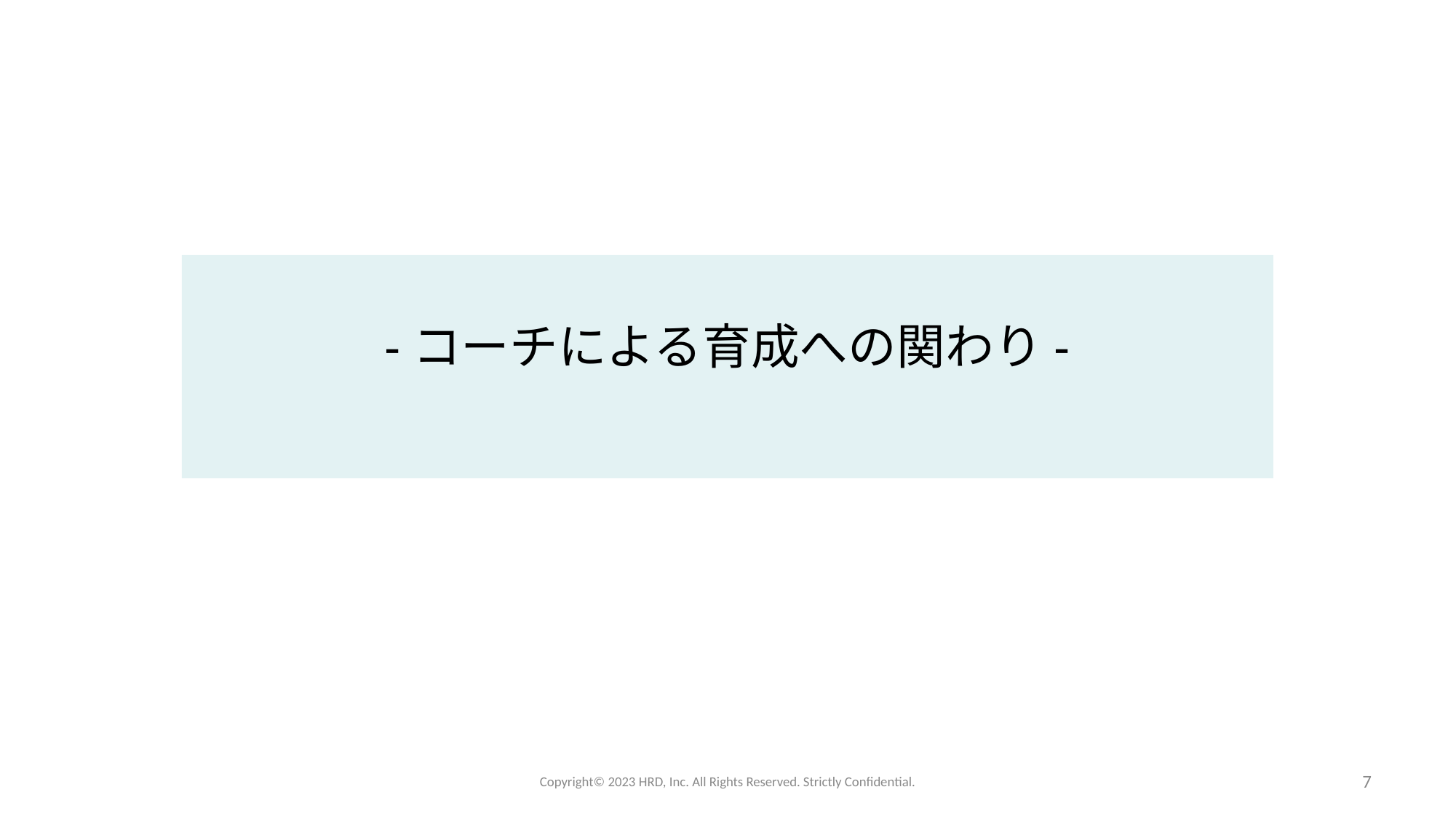

-コーチによる育成への関わり-
Copyright©️ 2023 HRD, Inc. All Rights Reserved. Strictly Confidential.
7